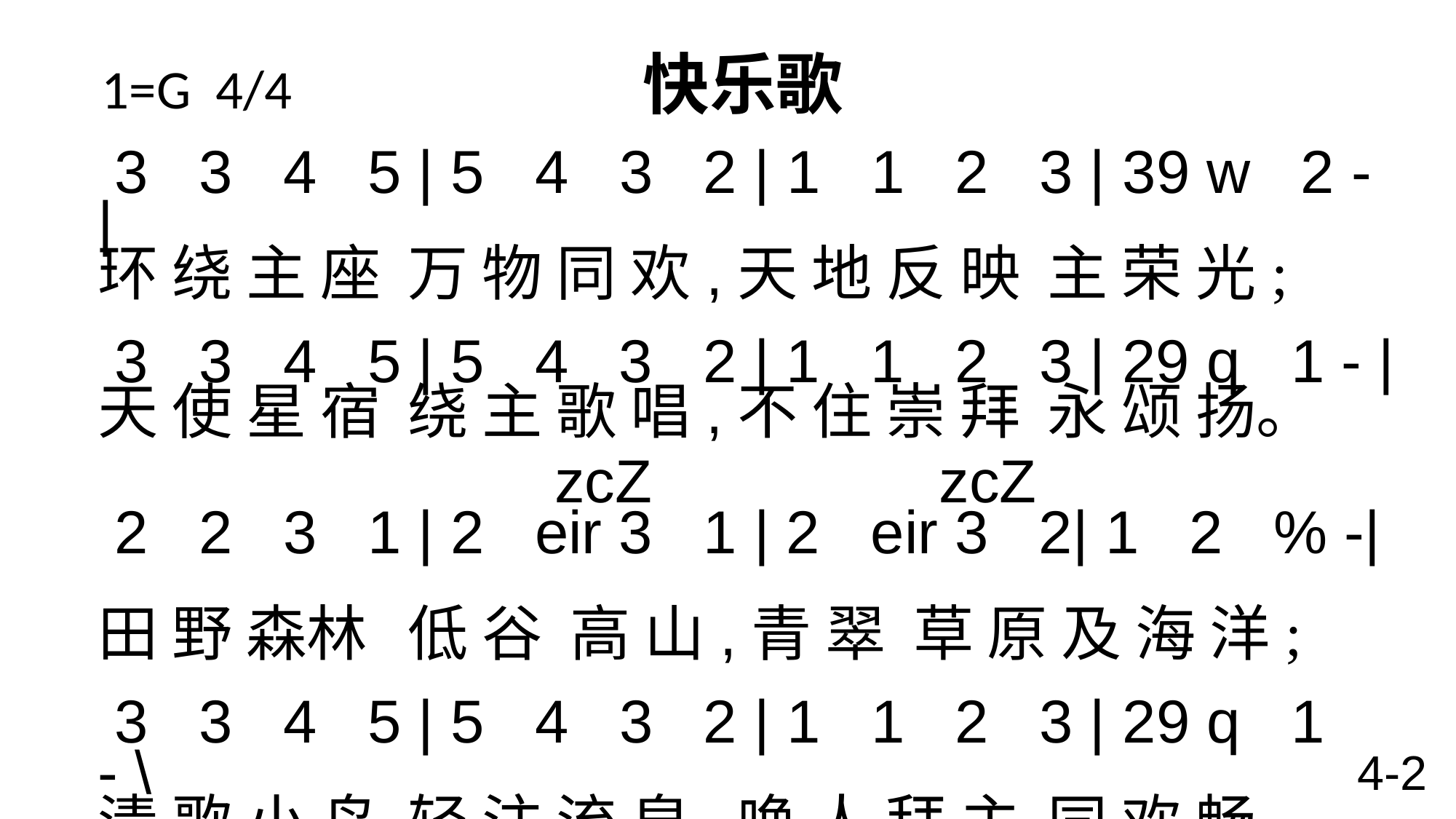

1=G  4/4                       快乐歌
 3   3   4   5 | 5   4   3   2 | 1   1   2   3 | 39 w   2 - |
环 绕 主 座  万 物 同 欢,天 地 反 映  主 荣 光;
3   3   4   5 | 5   4   3   2 | 1   1   2   3 | 29 q   1 - |天 使 星 宿  绕 主 歌 唱,不 住 崇 拜  永 颂 扬。
                          zcZ                 zcZ
 2   2   3   1 | 2   eir 3   1 | 2   eir 3   2| 1   2   % -|
田 野 森林   低 谷  高 山,青 翠  草 原 及 海 洋;
 3   3   4   5 | 5   4   3   2 | 1   1   2   3 | 29 q   1 - \
清 歌 小 鸟  轻 注 流 泉,唤 人 拜 主  同 欢 畅。
4-2